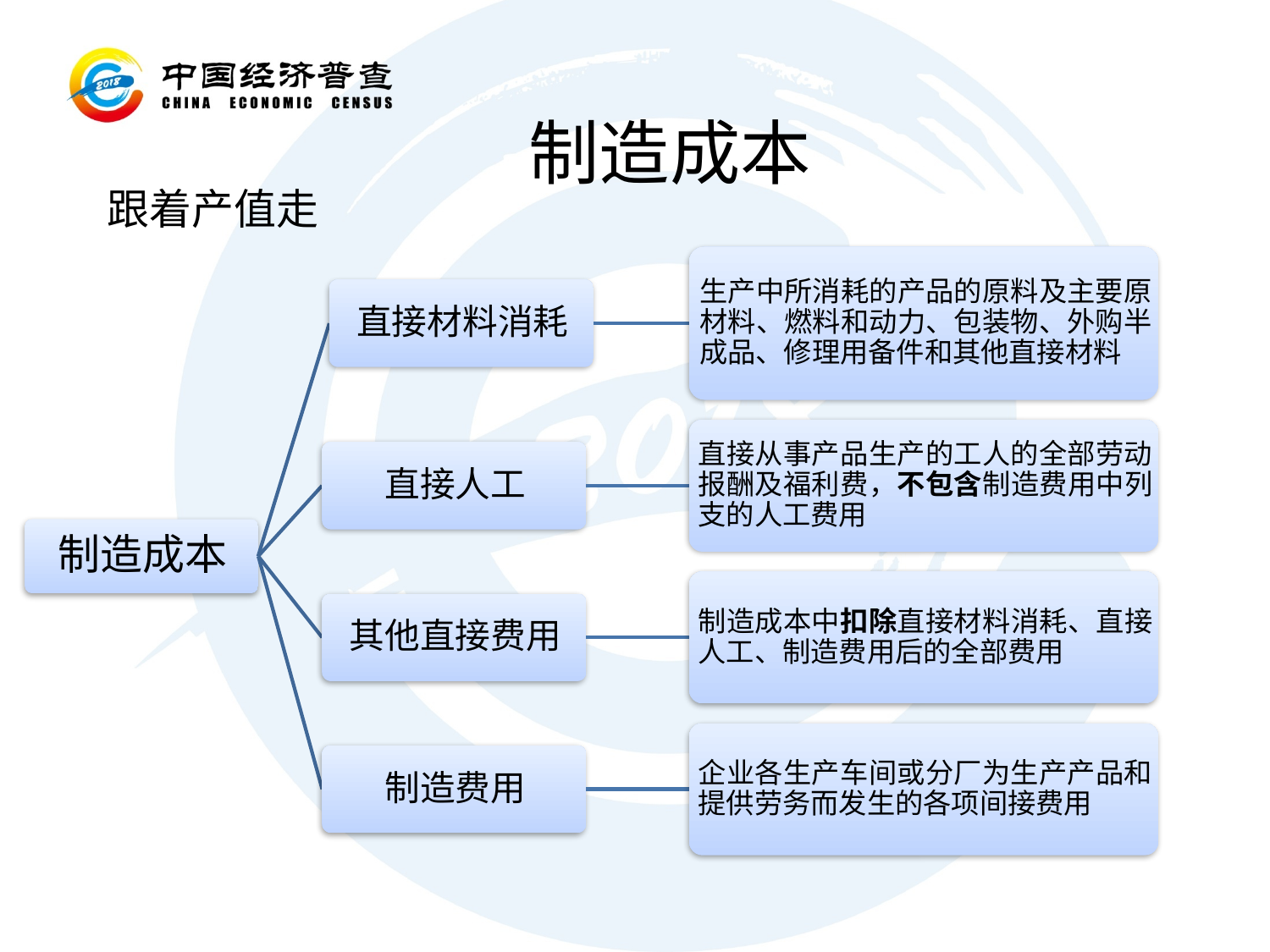

# 制造成本
制造成本

直接材料消耗

生产中所消耗的产品的原料及主要原材料、燃料和动力、包装物、外购半成品、修理用备件和其他直接材料

直接人工

直接从事产品生产的工人的全部劳动报酬及福利费，不包含制造费用中列支的人工费用

其他直接费用

制造成本中扣除直接材料消耗、直接人工、制造费用后的全部费用

制造费用

企业各生产车间或分厂为生产产品和提供劳务而发生的各项间接费用
跟着产值走